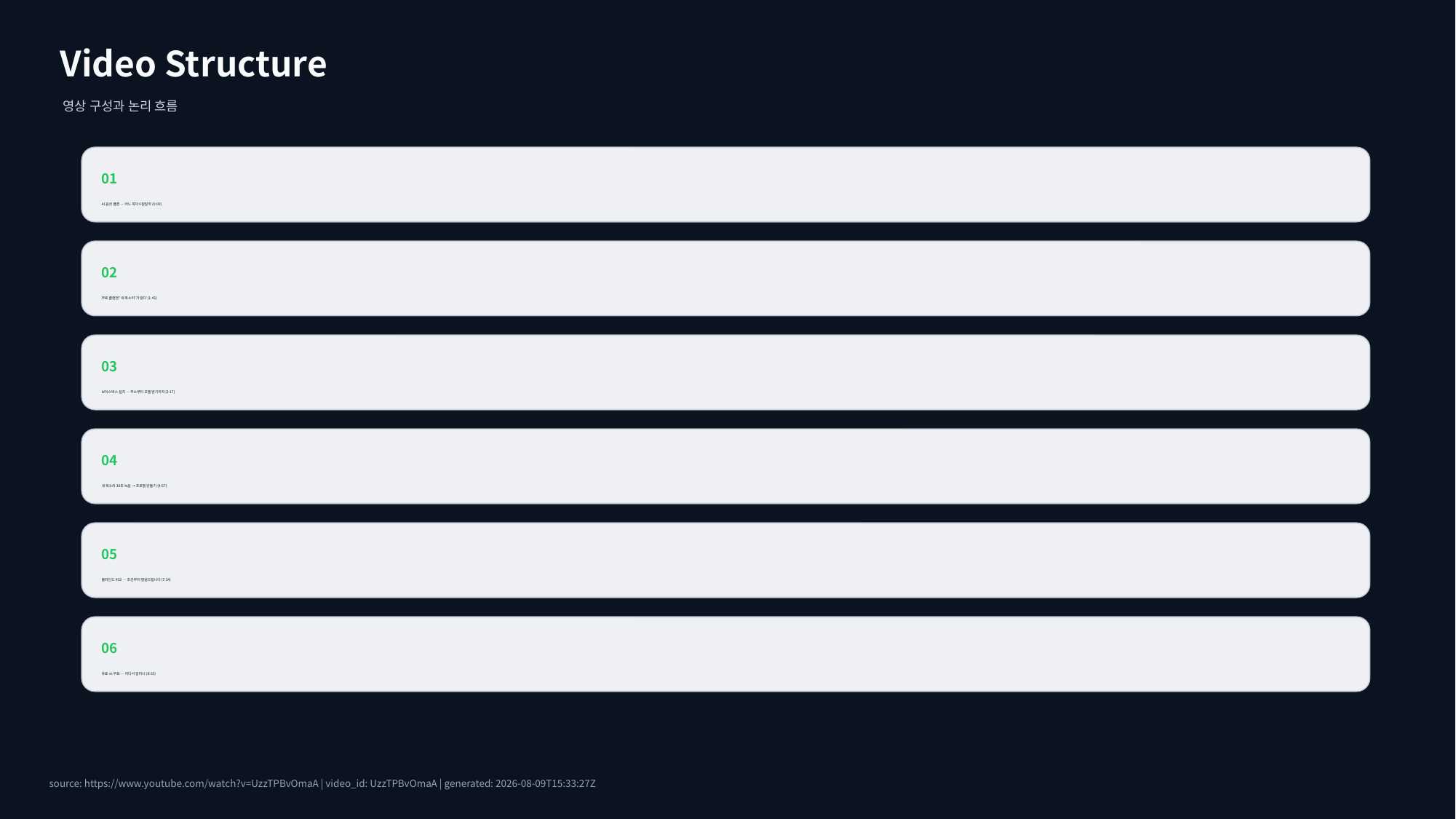

Video Structure
영상 구성과 논리 흐름

01
AI 음성 클론 — 어느 쪽이 0원일까 (0:00)

02
무료 플랜엔 '내 목소리'가 없다 (1:41)

03
보이스박스 설치 — 주소부터 모델 받기까지 (3:17)

04
내 목소리 30초 녹음 → 프로필 만들기 (4:57)

05
블라인드 비교 — 조건부터 말씀드립니다 (7:24)

06
유료 vs 무료 — 어디서 갈리나 (8:03)
source: https://www.youtube.com/watch?v=UzzTPBvOmaA | video_id: UzzTPBvOmaA | generated: 2026-08-09T15:33:27Z